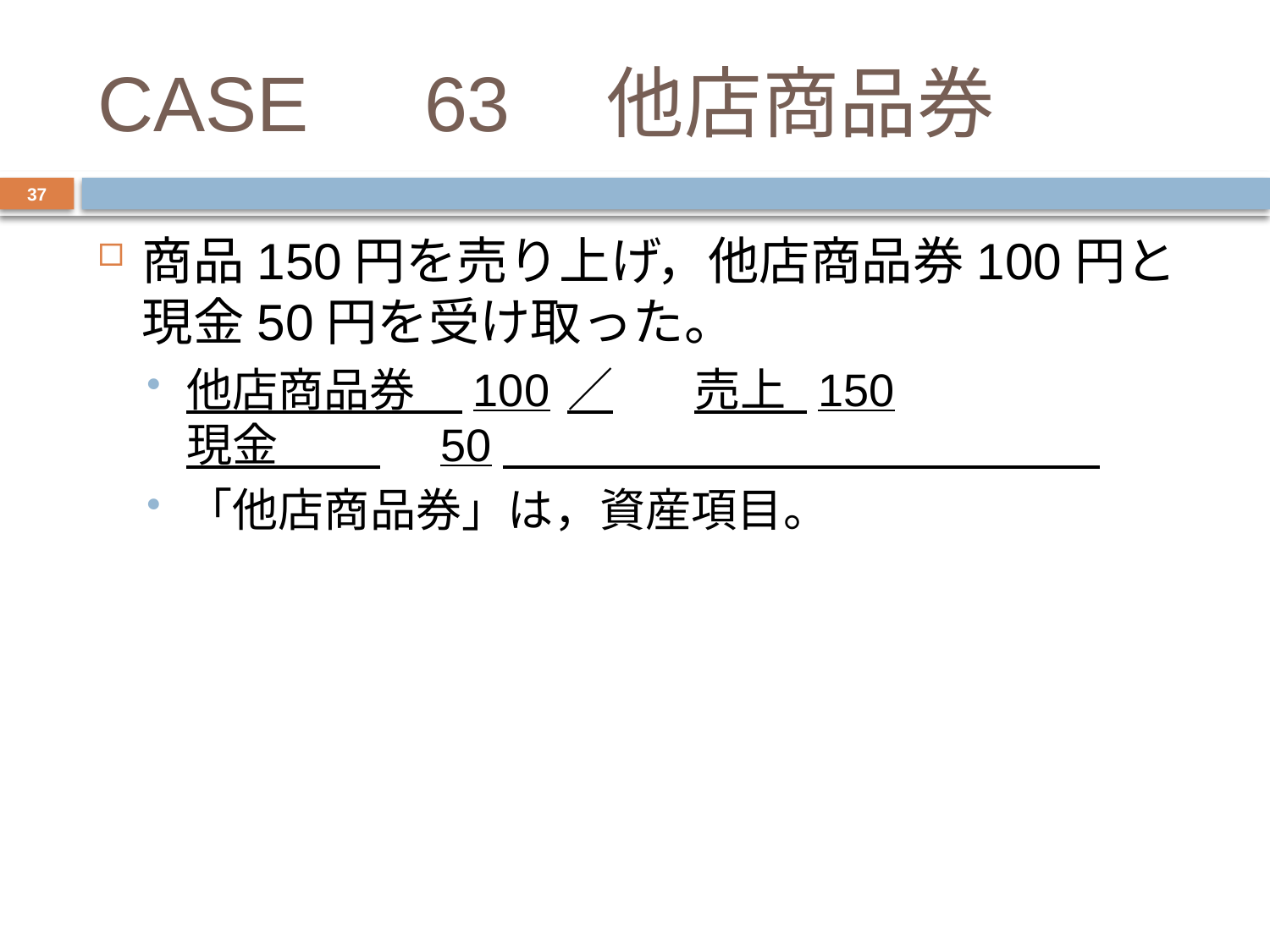

# CASE　63　他店商品券
37
商品150円を売り上げ，他店商品券100円と現金50円を受け取った。
他店商品券　100	／	売上  150
現金　　 	50　　　　　　　　　　　　　｜
「他店商品券」は，資産項目。